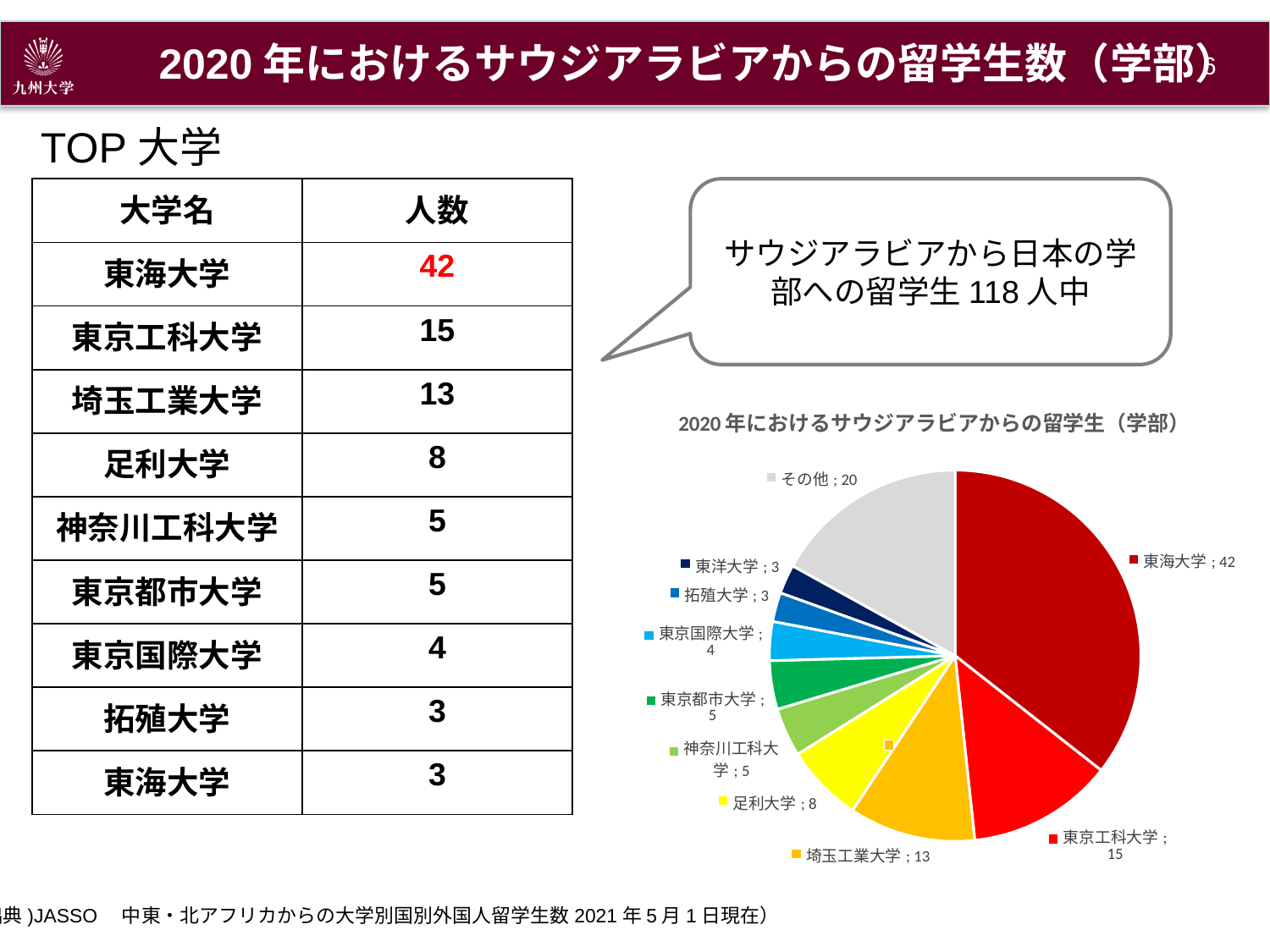

2020年におけるサウジアラビアからの留学生数（学部）
6
TOP大学
| 大学名 | 人数 |
| --- | --- |
| 東海大学 | 42 |
| 東京工科大学 | 15 |
| 埼玉工業大学 | 13 |
| 足利大学 | 8 |
| 神奈川工科大学 | 5 |
| 東京都市大学 | 5 |
| 東京国際大学 | 4 |
| 拓殖大学 | 3 |
| 東海大学 | 3 |
サウジアラビアから日本の学部への留学生118人中

### Chart: 2020年におけるサウジアラビアからの留学生（学部）

| Category |  |
|---|---|
| 東海大学 | 42.0 |
| 東京工科大学 | 15.0 |
| 埼玉工業大学 | 13.0 |
| 足利大学 | 8.0 |
| 神奈川工科大学 | 5.0 |
| 東京都市大学 | 5.0 |
| 東京国際大学 | 4.0 |
| 拓殖大学 | 3.0 |
| 東洋大学 | 3.0 |
| その他 | 20.0 |
(出典)JASSO　中東・北アフリカからの大学別国別外国人留学生数2021年5月1日現在）